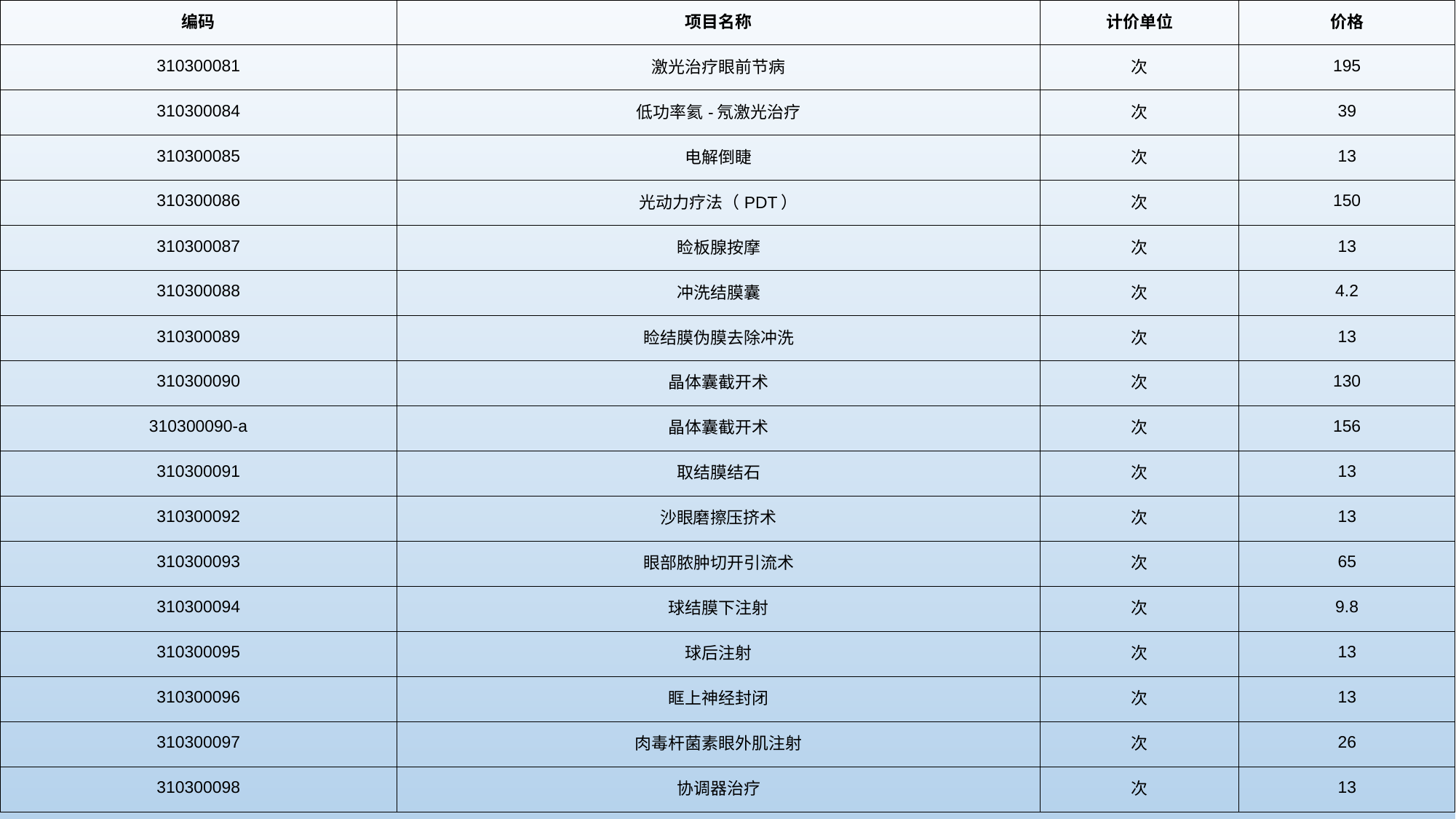

| 编码 | 项目名称 | 计价单位 | 价格 |
| --- | --- | --- | --- |
| 310300081 | 激光治疗眼前节病 | 次 | 195 |
| 310300084 | 低功率氦-氖激光治疗 | 次 | 39 |
| 310300085 | 电解倒睫 | 次 | 13 |
| 310300086 | 光动力疗法（PDT） | 次 | 150 |
| 310300087 | 睑板腺按摩 | 次 | 13 |
| 310300088 | 冲洗结膜囊 | 次 | 4.2 |
| 310300089 | 睑结膜伪膜去除冲洗 | 次 | 13 |
| 310300090 | 晶体囊截开术 | 次 | 130 |
| 310300090-a | 晶体囊截开术 | 次 | 156 |
| 310300091 | 取结膜结石 | 次 | 13 |
| 310300092 | 沙眼磨擦压挤术 | 次 | 13 |
| 310300093 | 眼部脓肿切开引流术 | 次 | 65 |
| 310300094 | 球结膜下注射 | 次 | 9.8 |
| 310300095 | 球后注射 | 次 | 13 |
| 310300096 | 眶上神经封闭 | 次 | 13 |
| 310300097 | 肉毒杆菌素眼外肌注射 | 次 | 26 |
| 310300098 | 协调器治疗 | 次 | 13 |